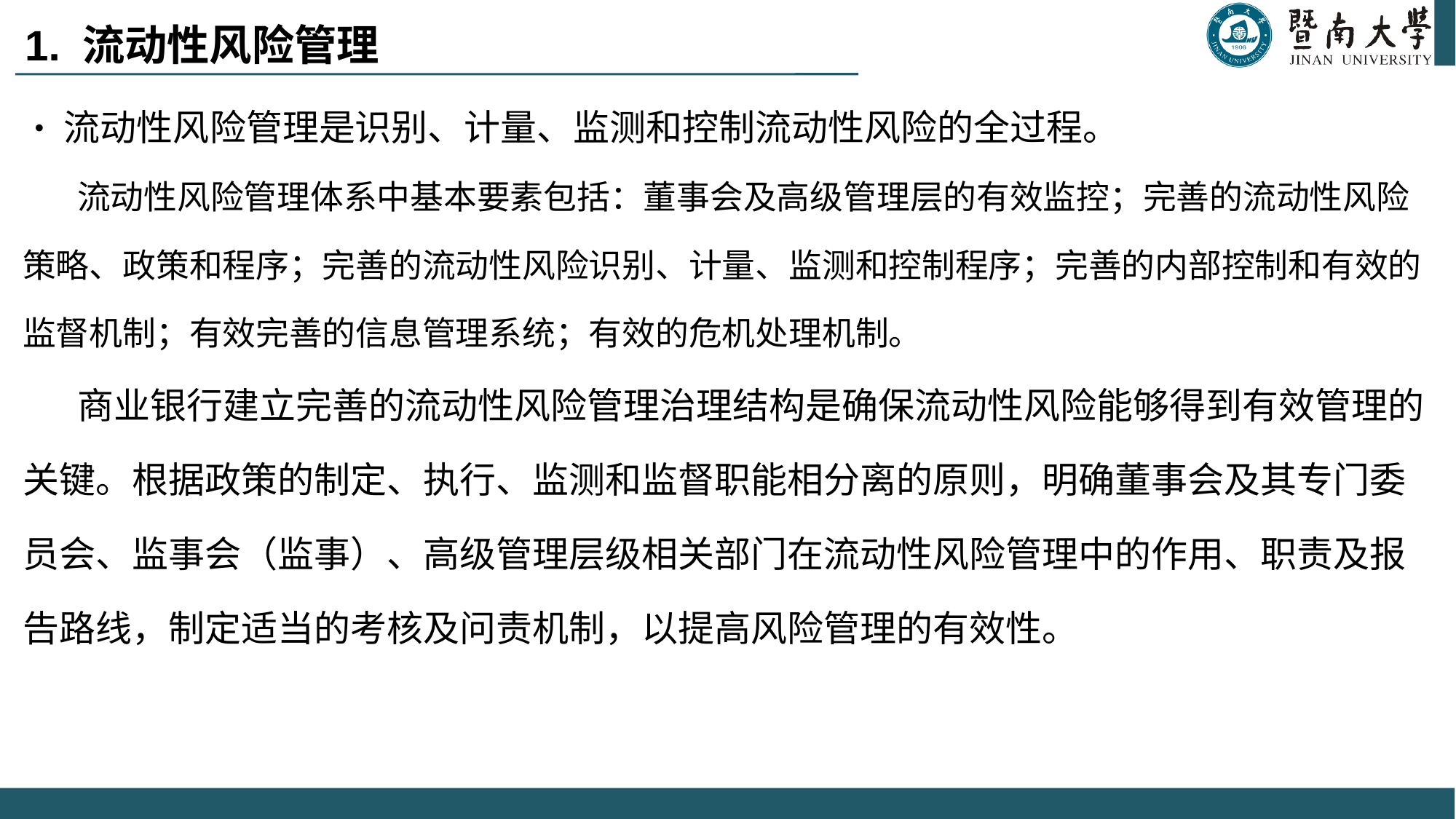

# 1. 流动性风险管理

•流动性风险管理是识别、计量、监测和控制流动性风险的全过程。
流动性风险管理体系中基本要素包括：董事会及高级管理层的有效监控；完善的流动性风险策略、政策和程序；完善的流动性风险识别、计量、监测和控制程序；完善的内部控制和有效的监督机制；有效完善的信息管理系统；有效的危机处理机制。
商业银行建立完善的流动性风险管理治理结构是确保流动性风险能够得到有效管理的关键。根据政策的制定、执行、监测和监督职能相分离的原则，明确董事会及其专门委员会、监事会（监事）、高级管理层级相关部门在流动性风险管理中的作用、职责及报告路线，制定适当的考核及问责机制，以提高风险管理的有效性。